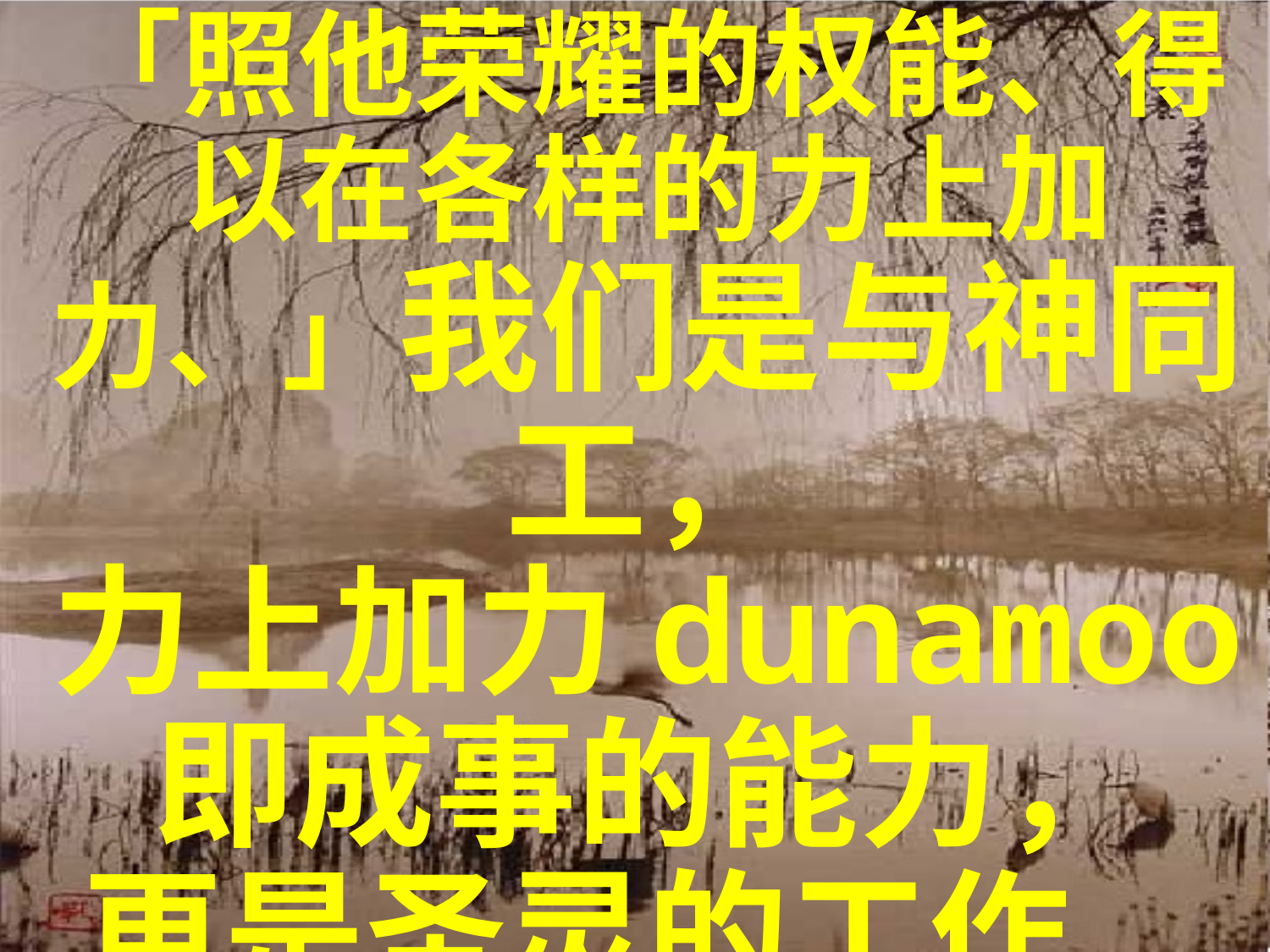

「照他荣耀的权能、得以在各样的力上加力、」我们是与神同工，
力上加力dunamoo
即成事的能力，
更是圣灵的工作。